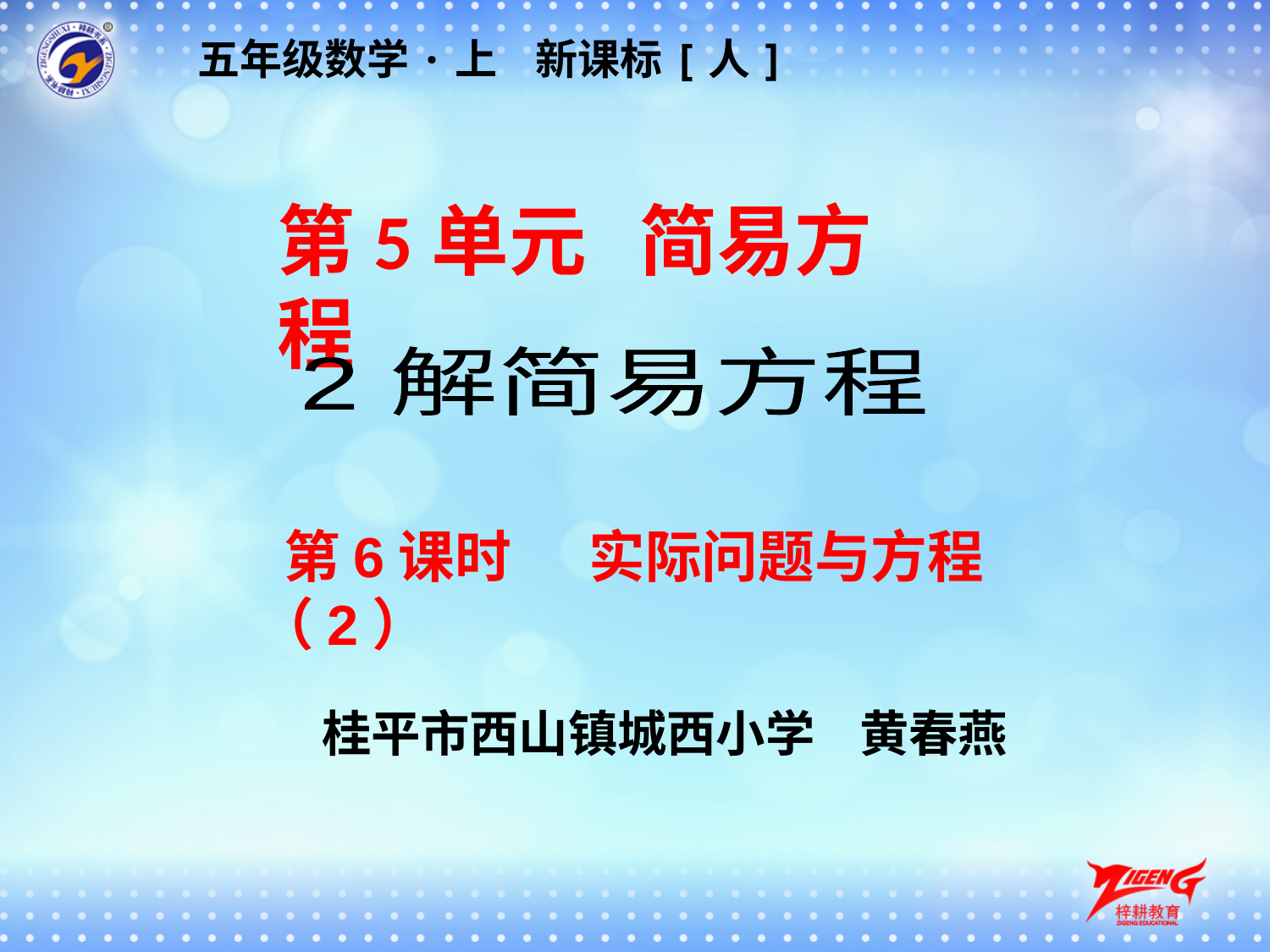

五年级数学·上    新课标[人]
第5单元   简易方程
2 解简易方程
 第6课时      实际问题与方程（2）
桂平市西山镇城西小学    黄春燕